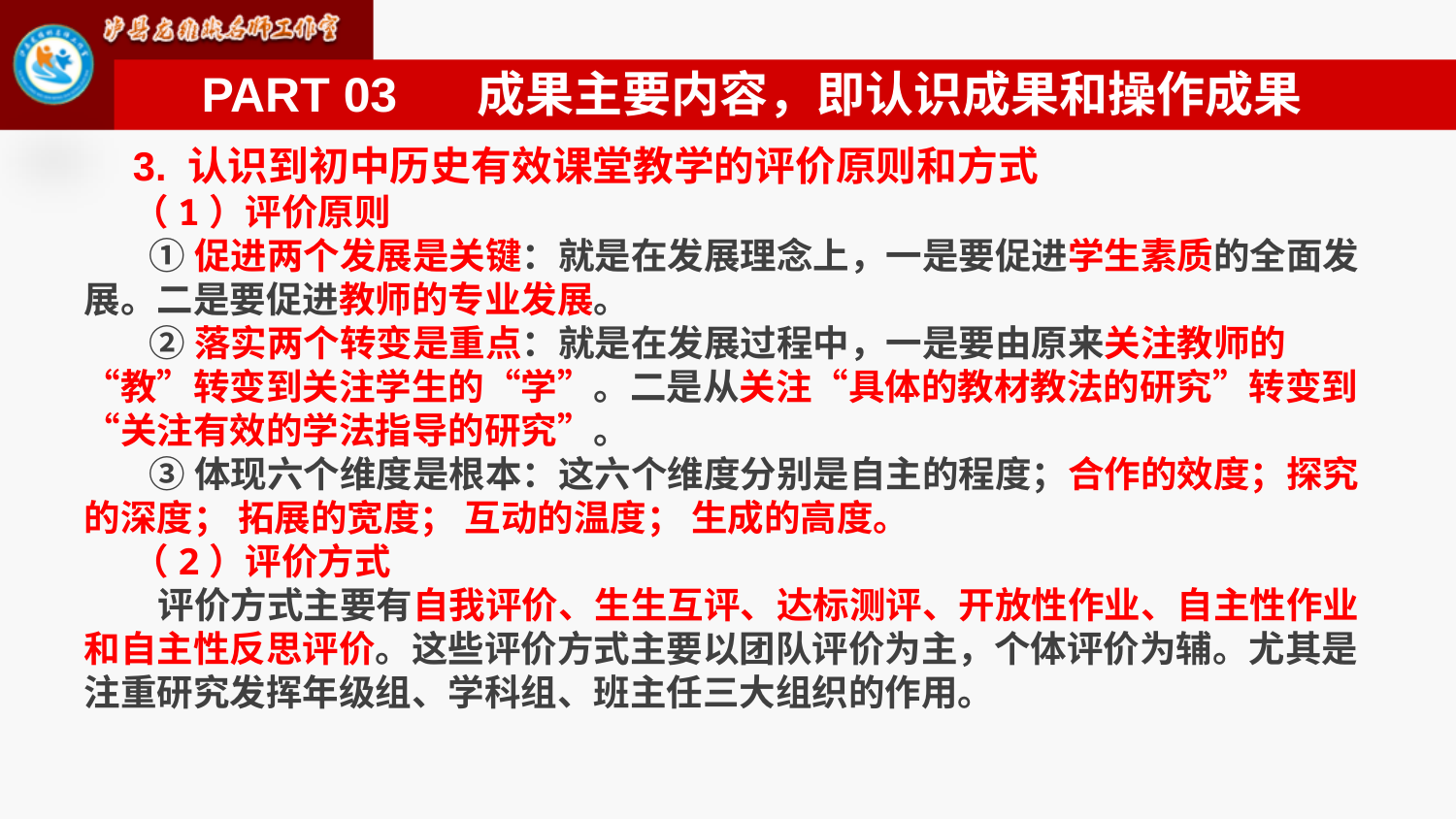

PART 03     成果主要内容，即认识成果和操作成果
3. 认识到初中历史有效课堂教学的评价原则和方式
（1）评价原则
  ①促进两个发展是关键：就是在发展理念上，一是要促进学生素质的全面发展。二是要促进教师的专业发展。
  ②落实两个转变是重点：就是在发展过程中，一是要由原来关注教师的“教”转变到关注学生的“学”。二是从关注“具体的教材教法的研究”转变到“关注有效的学法指导的研究”。
  ③体现六个维度是根本：这六个维度分别是自主的程度；合作的效度；探究的深度； 拓展的宽度； 互动的温度； 生成的高度。
（2）评价方式
  评价方式主要有自我评价、生生互评、达标测评、开放性作业、自主性作业和自主性反思评价。这些评价方式主要以团队评价为主，个体评价为辅。尤其是注重研究发挥年级组、学科组、班主任三大组织的作用。